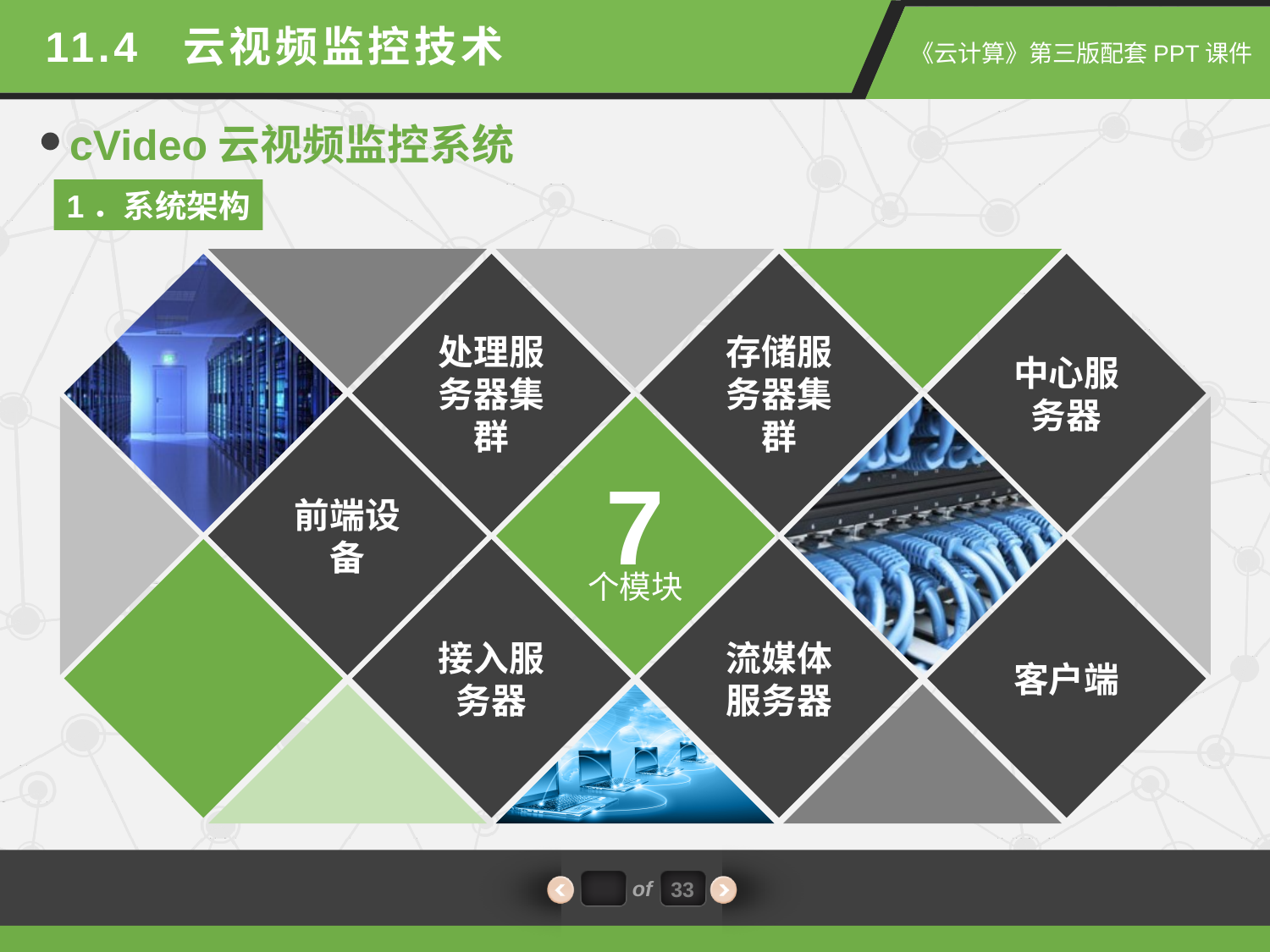

11.4  云视频监控技术
cVideo云视频监控系统

1．系统架构

中心服务器
处理服务器集群
存储服务器集群
前端设备

7

客户端
接入服务器
流媒体服务器
个模块

7